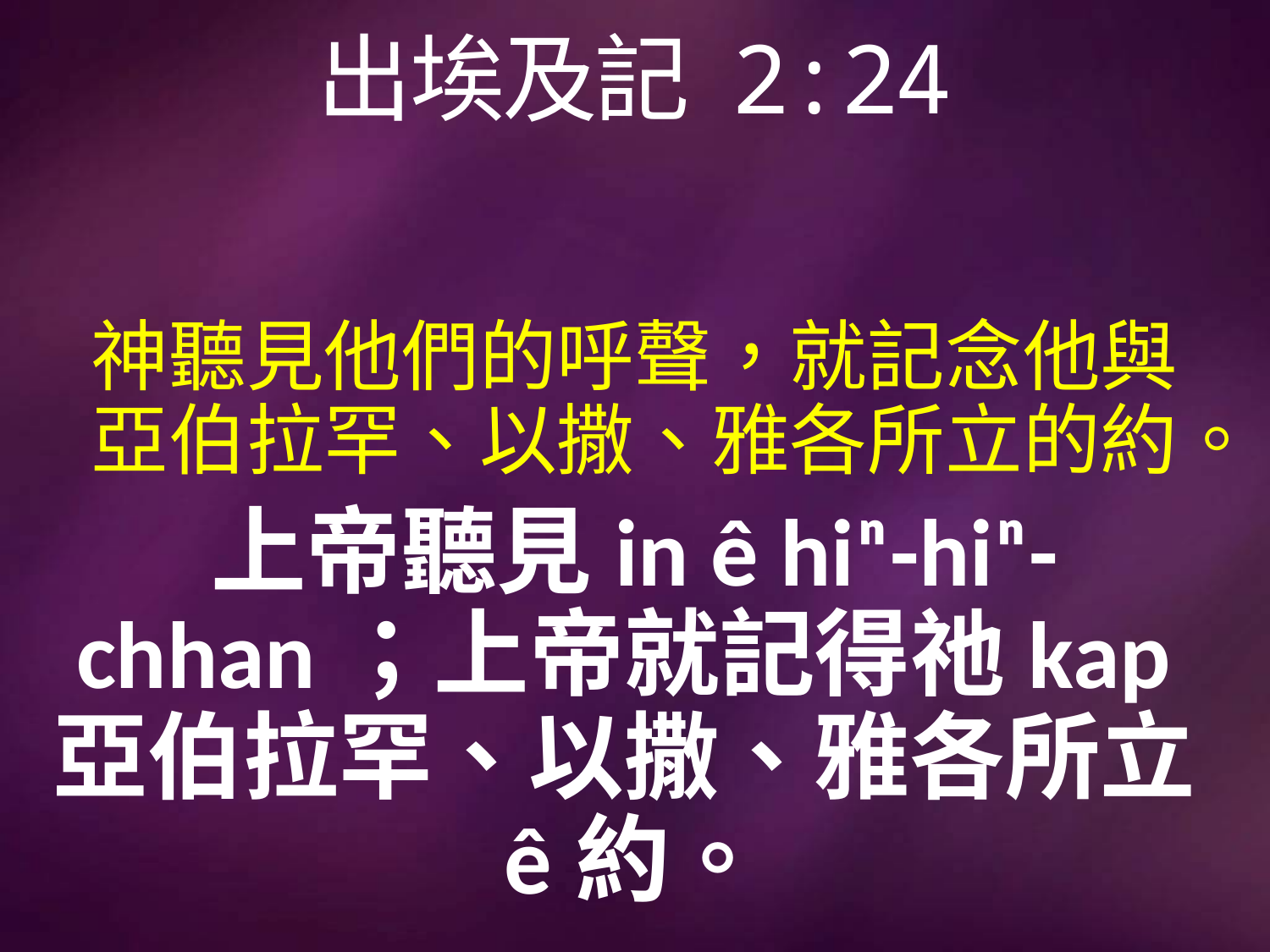

# 出埃及記 2:24
神聽見他們的呼聲，就記念他與亞伯拉罕、以撒、雅各所立的約。
上帝聽見in ê hiⁿ-hiⁿ-chhan；上帝就記得祂kap亞伯拉罕、以撒、雅各所立ê約。